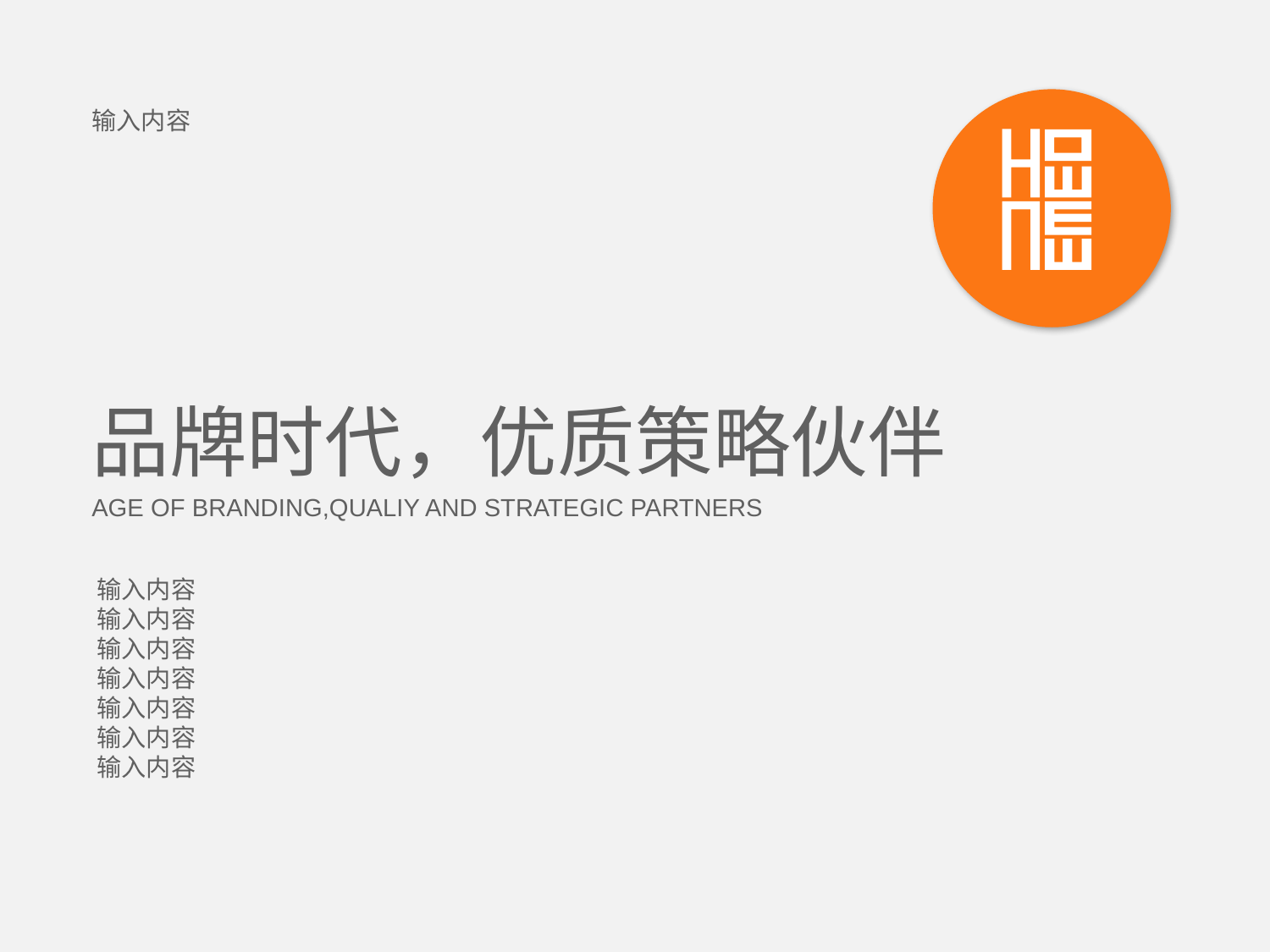

输入内容

品牌时代，优质策略伙伴
AGE OF BRANDING,QUALIY AND STRATEGIC PARTNERS
输入内容
输入内容
输入内容
输入内容
输入内容
输入内容
输入内容